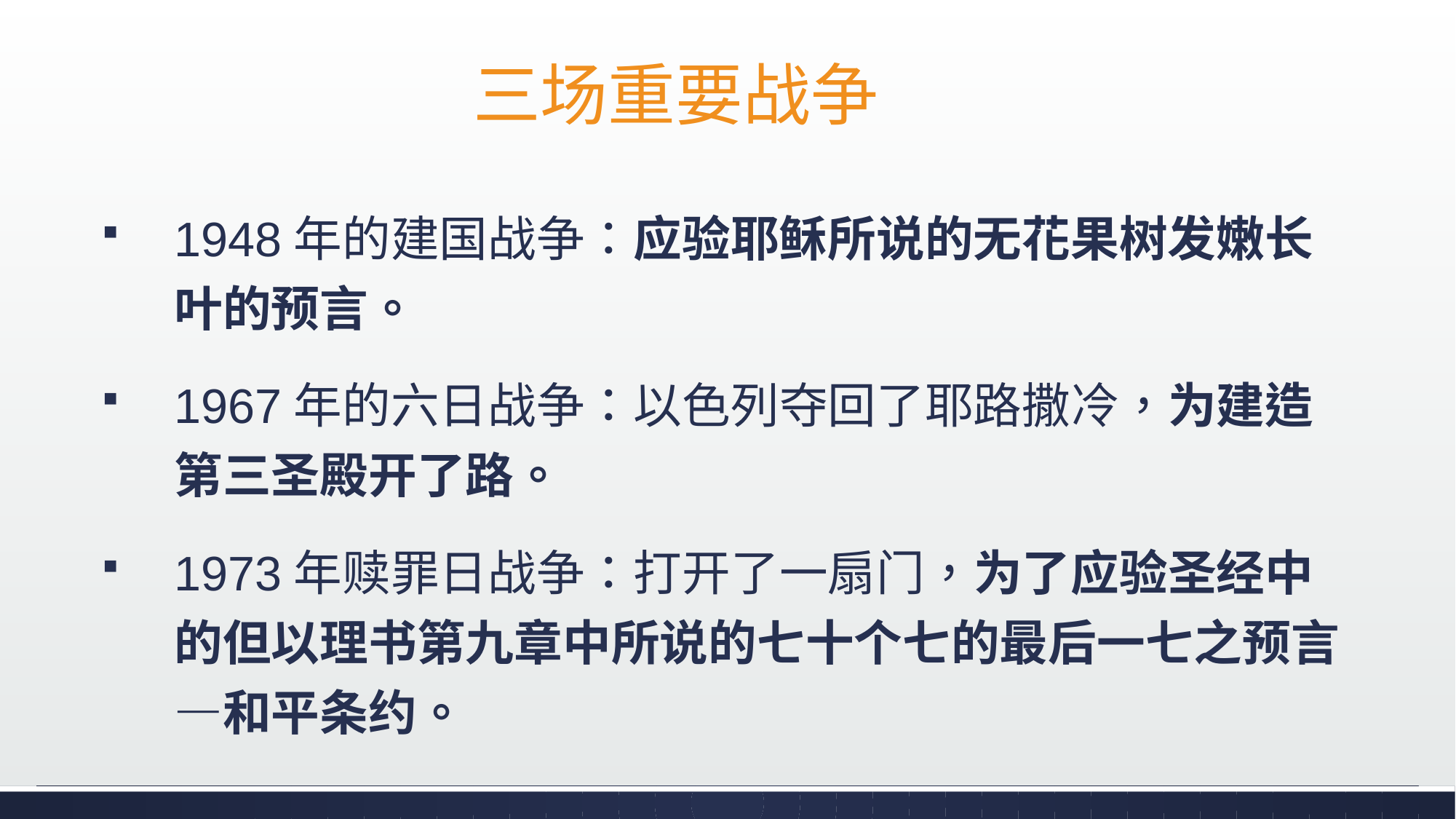

# 三场重要战争
1948年的建国战争：应验耶稣所说的无花果树发嫩长叶的预言。
1967年的六日战争：以色列夺回了耶路撒冷，为建造第三圣殿开了路。
1973年赎罪日战争：打开了一扇门，为了应验圣经中的但以理书第九章中所说的七十个七的最后一七之预言—和平条约。